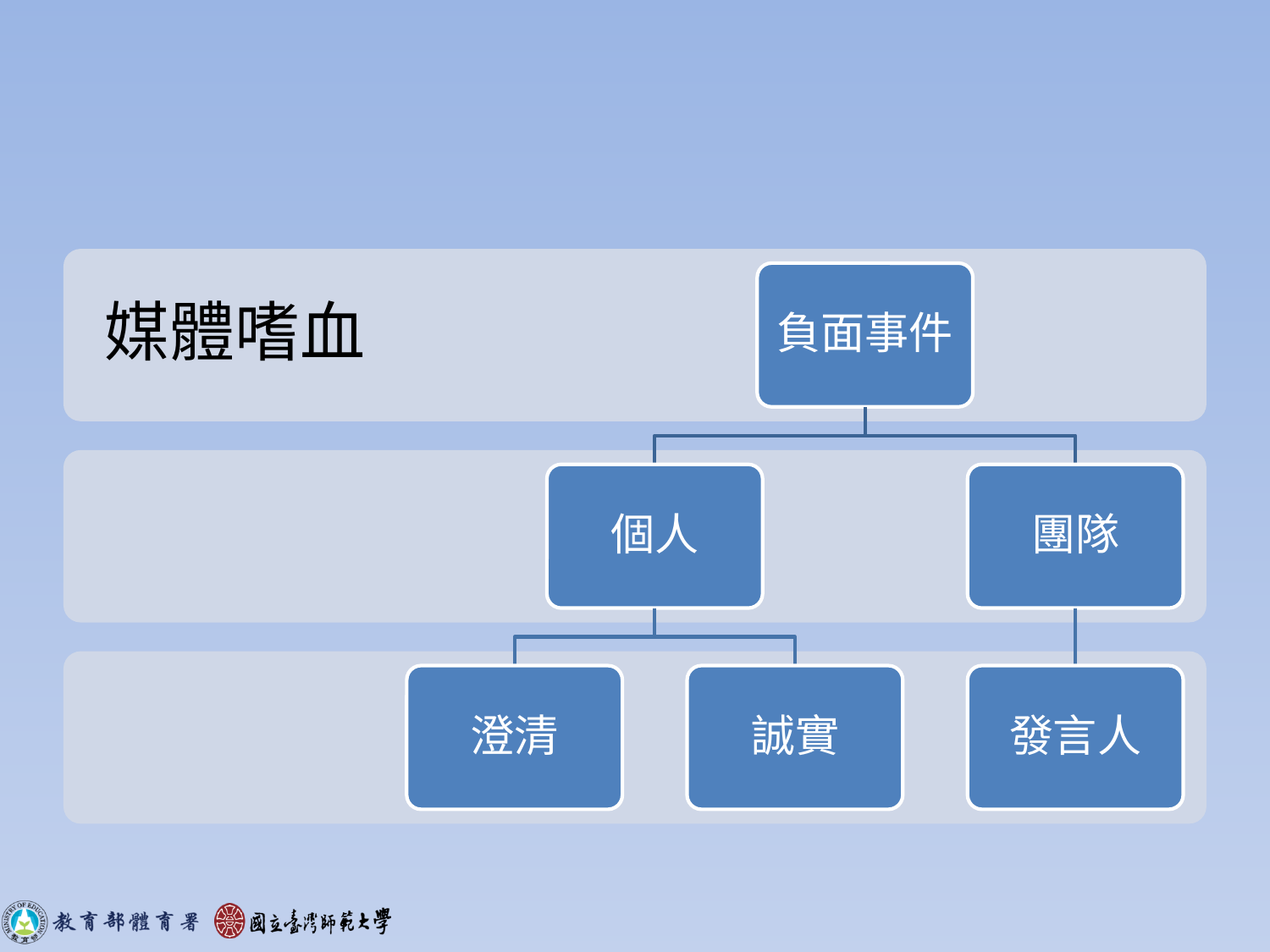

#

媒體嗜血

負面事件

個人
團隊

澄清
誠實
發言人